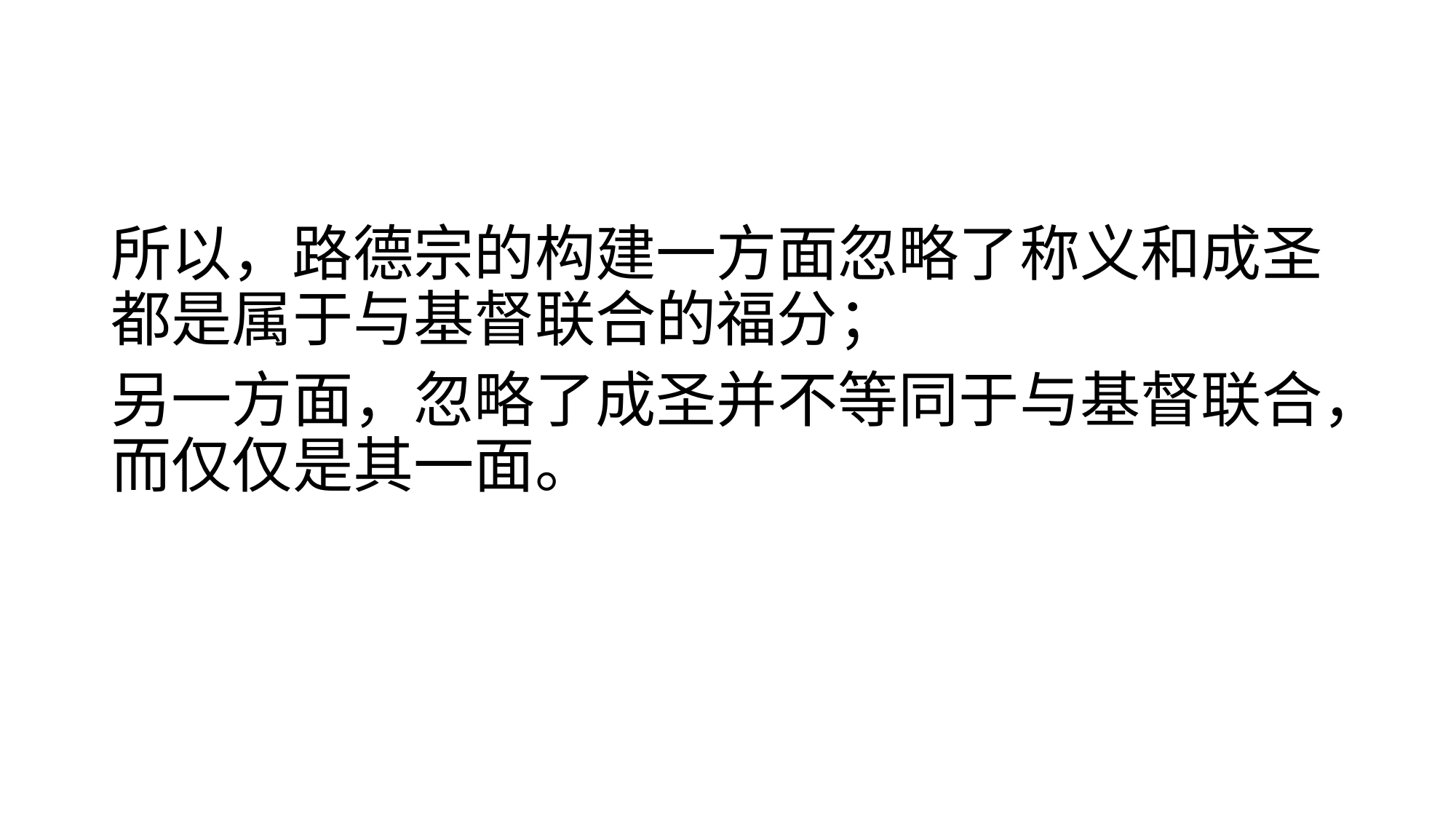

#
所以，路德宗的构建一方面忽略了称义和成圣都是属于与基督联合的福分；
另一方面，忽略了成圣并不等同于与基督联合，而仅仅是其一面。